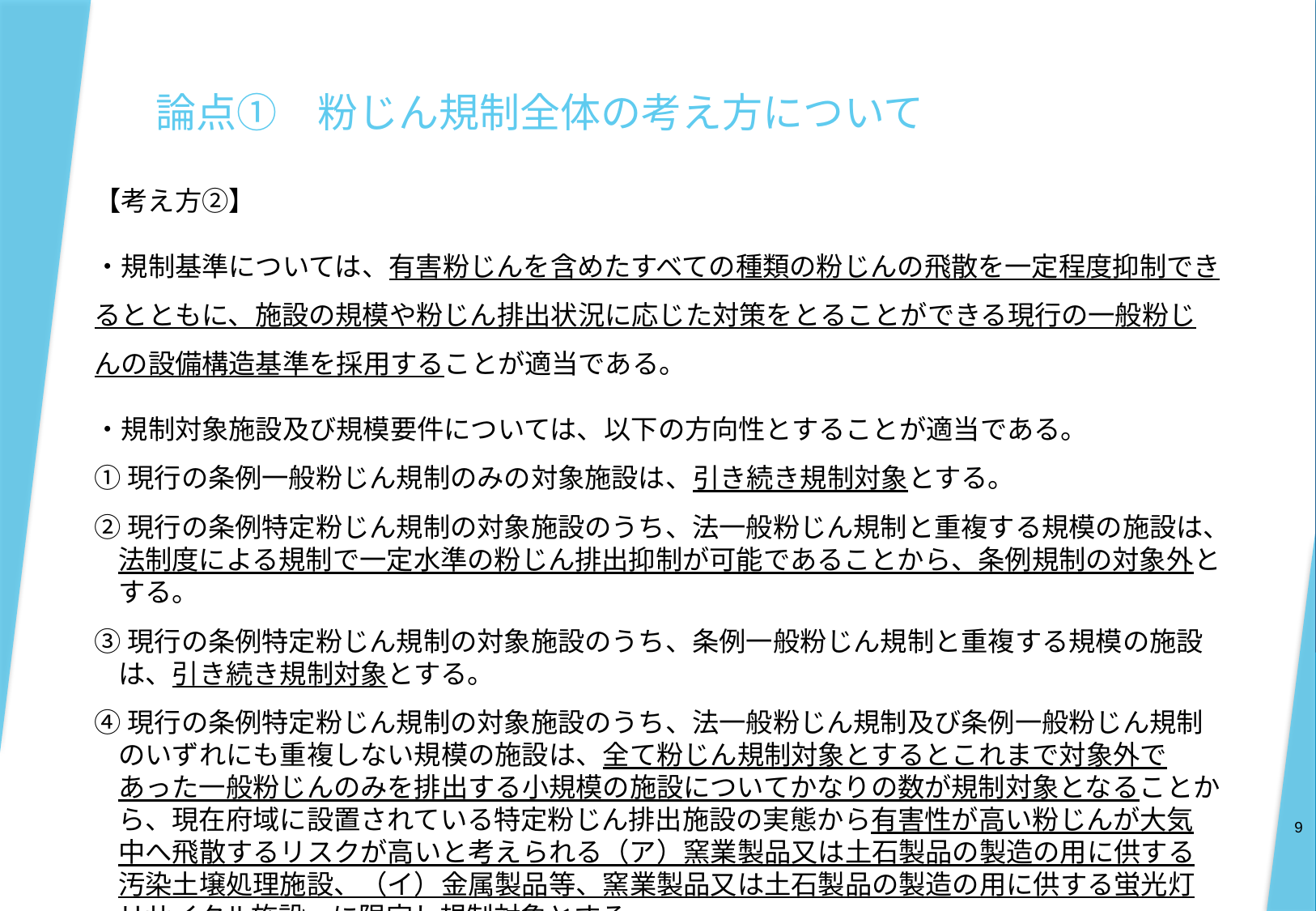

論点①　粉じん規制全体の考え方について
【考え方②】
・規制基準については、有害粉じんを含めたすべての種類の粉じんの飛散を一定程度抑制できるとともに、施設の規模や粉じん排出状況に応じた対策をとることができる現行の一般粉じんの設備構造基準を採用することが適当である。
・規制対象施設及び規模要件については、以下の方向性とすることが適当である。
①現行の条例一般粉じん規制のみの対象施設は、引き続き規制対象とする。
②現行の条例特定粉じん規制の対象施設のうち、法一般粉じん規制と重複する規模の施設は、法制度による規制で一定水準の粉じん排出抑制が可能であることから、条例規制の対象外とする。
③現行の条例特定粉じん規制の対象施設のうち、条例一般粉じん規制と重複する規模の施設は、引き続き規制対象とする。
④現行の条例特定粉じん規制の対象施設のうち、法一般粉じん規制及び条例一般粉じん規制のいずれにも重複しない規模の施設は、全て粉じん規制対象とするとこれまで対象外であった一般粉じんのみを排出する小規模の施設についてかなりの数が規制対象となることから、現在府域に設置されている特定粉じん排出施設の実態から有害性が高い粉じんが大気中へ飛散するリスクが高いと考えられる（ア）窯業製品又は土石製品の製造の用に供する汚染土壌処理施設、（イ）金属製品等、窯業製品又は土石製品の製造の用に供する蛍光灯リサイクル施設　に限定し規制対象とする。

9